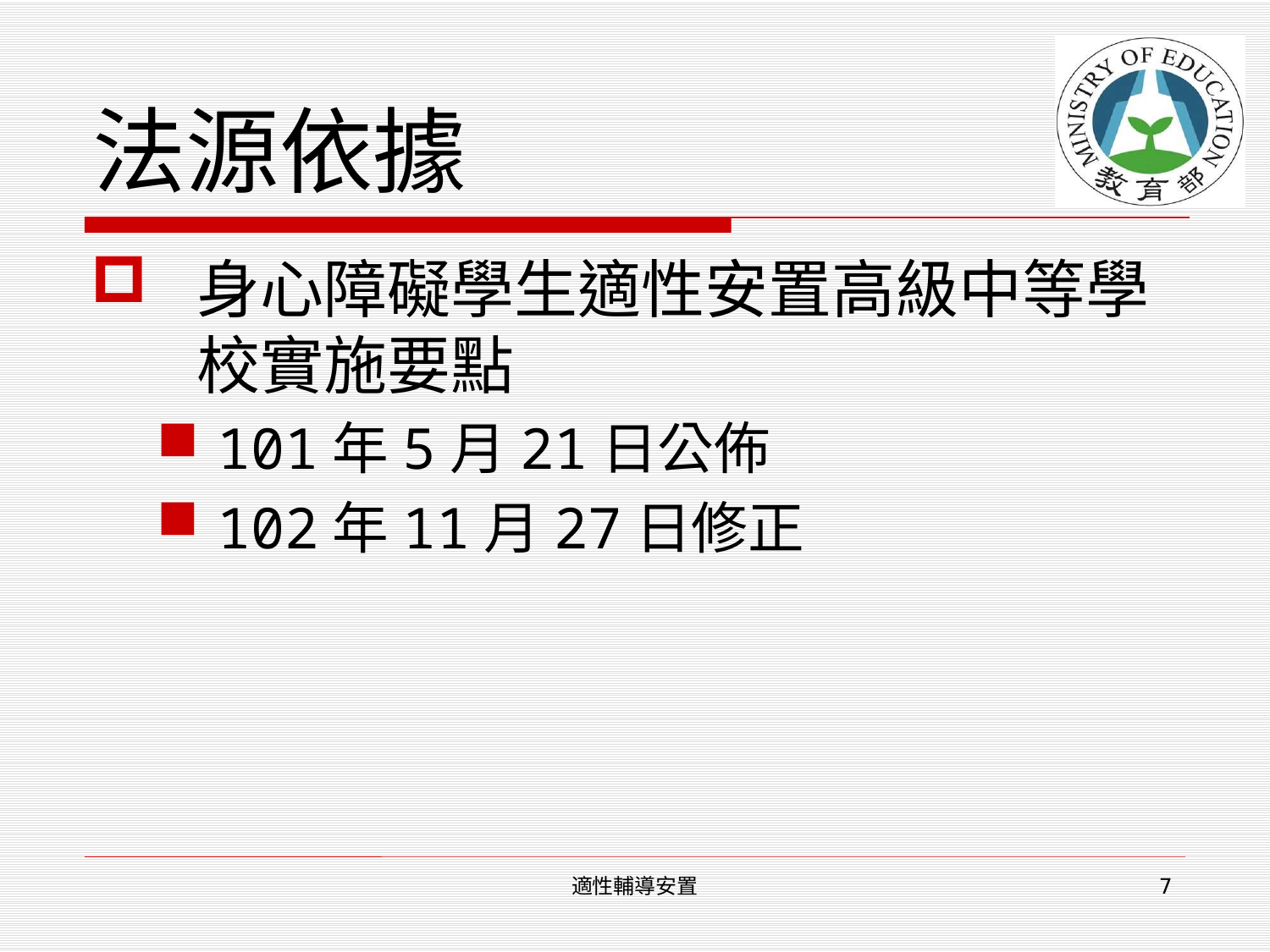

# 法源依據
身心障礙學生適性安置高級中等學校實施要點
101年5月21日公佈
102年11月27日修正
適性輔導安置
7